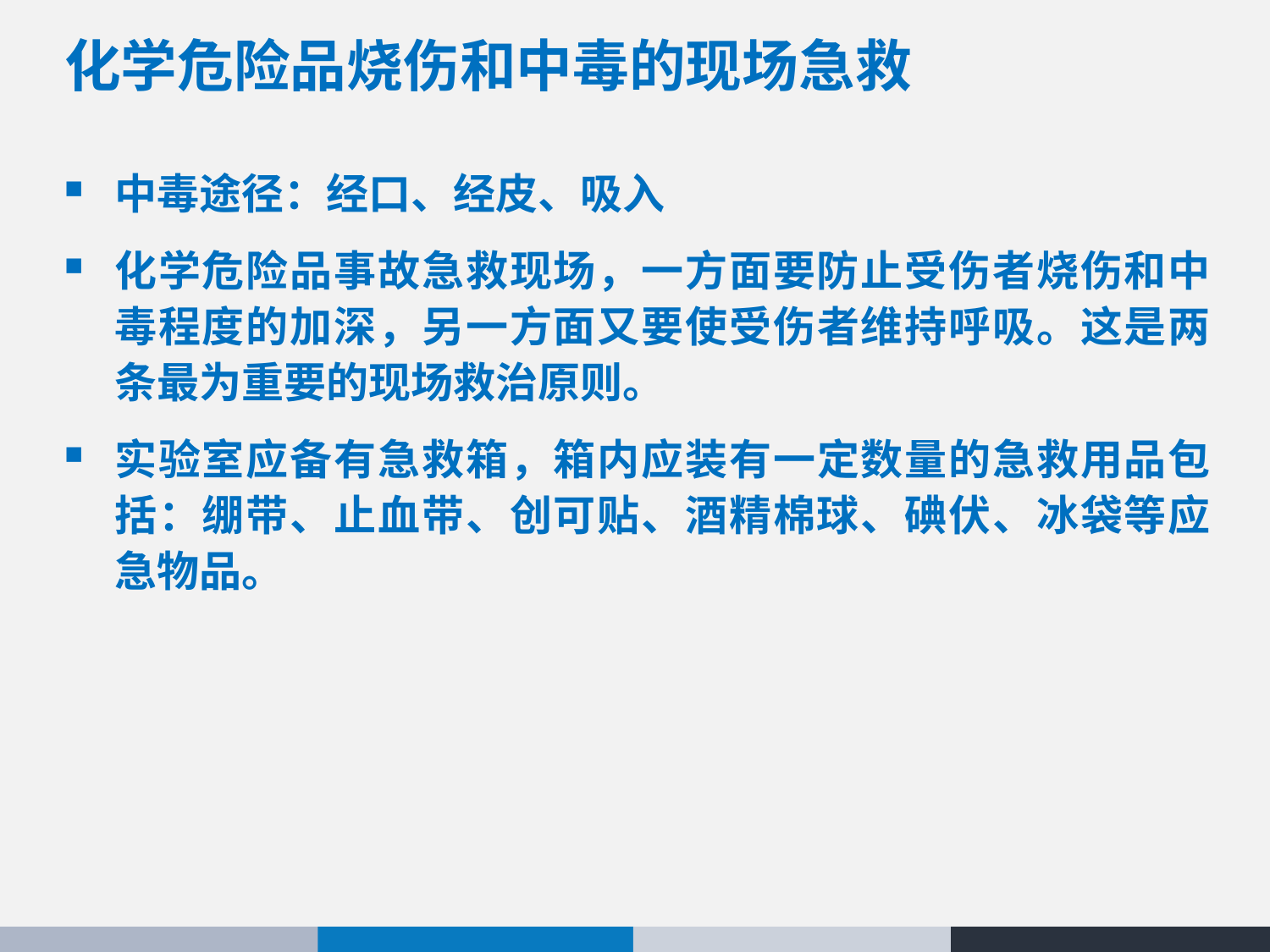

# 化学危险品烧伤和中毒的现场急救
中毒途径：经口、经皮、吸入
化学危险品事故急救现场，一方面要防止受伤者烧伤和中毒程度的加深，另一方面又要使受伤者维持呼吸。这是两条最为重要的现场救治原则。
实验室应备有急救箱，箱内应装有一定数量的急救用品包括：绷带、止血带、创可贴、酒精棉球、碘伏、冰袋等应急物品。